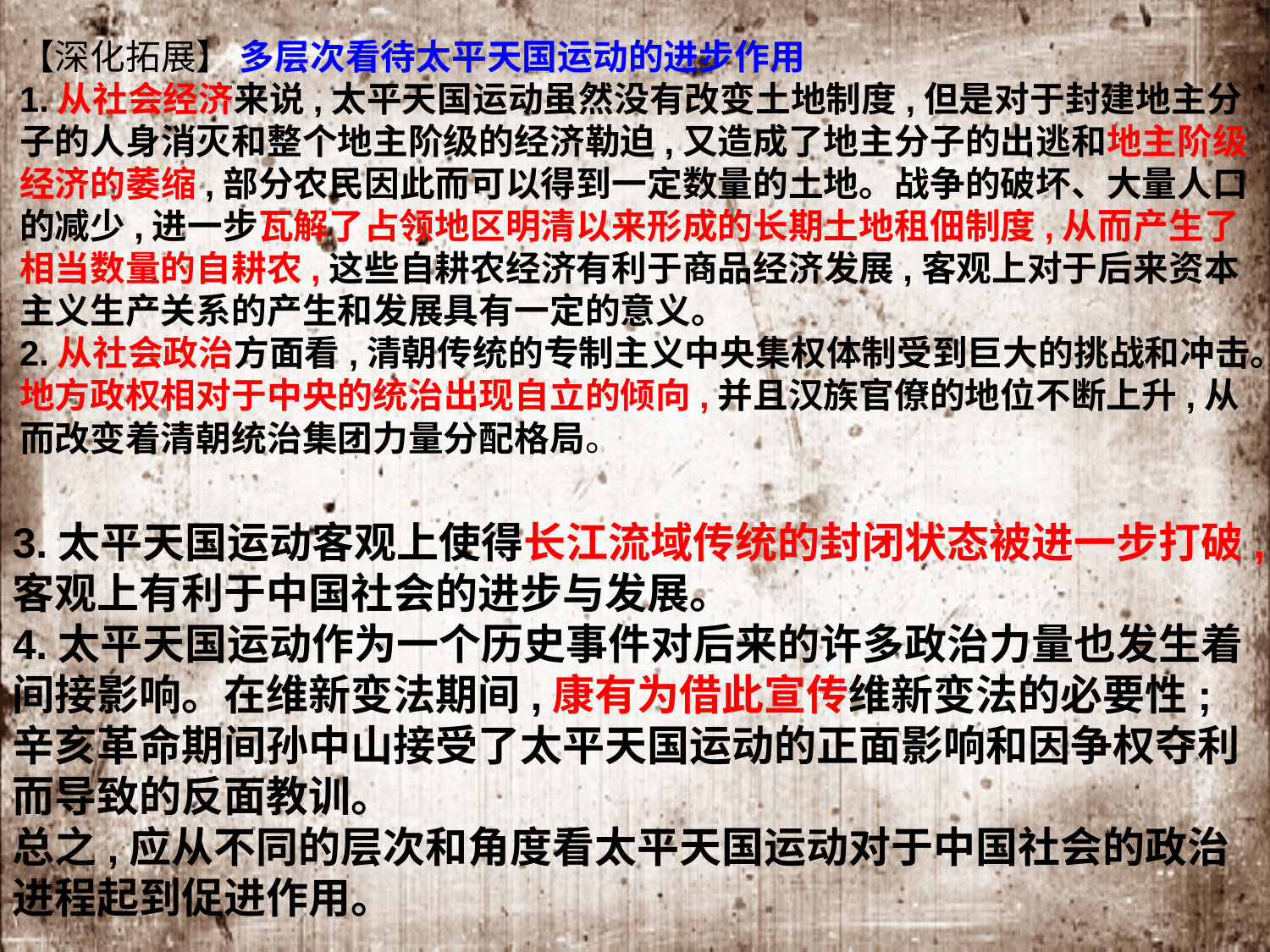

【深化拓展】 多层次看待太平天国运动的进步作用
1.从社会经济来说,太平天国运动虽然没有改变土地制度,但是对于封建地主分子的人身消灭和整个地主阶级的经济勒迫,又造成了地主分子的出逃和地主阶级经济的萎缩,部分农民因此而可以得到一定数量的土地。战争的破坏、大量人口的减少,进一步瓦解了占领地区明清以来形成的长期土地租佃制度,从而产生了相当数量的自耕农,这些自耕农经济有利于商品经济发展,客观上对于后来资本主义生产关系的产生和发展具有一定的意义。
2.从社会政治方面看,清朝传统的专制主义中央集权体制受到巨大的挑战和冲击。地方政权相对于中央的统治出现自立的倾向,并且汉族官僚的地位不断上升,从而改变着清朝统治集团力量分配格局。
3.太平天国运动客观上使得长江流域传统的封闭状态被进一步打破,客观上有利于中国社会的进步与发展。
4.太平天国运动作为一个历史事件对后来的许多政治力量也发生着间接影响。在维新变法期间,康有为借此宣传维新变法的必要性;辛亥革命期间孙中山接受了太平天国运动的正面影响和因争权夺利而导致的反面教训。
总之,应从不同的层次和角度看太平天国运动对于中国社会的政治进程起到促进作用。